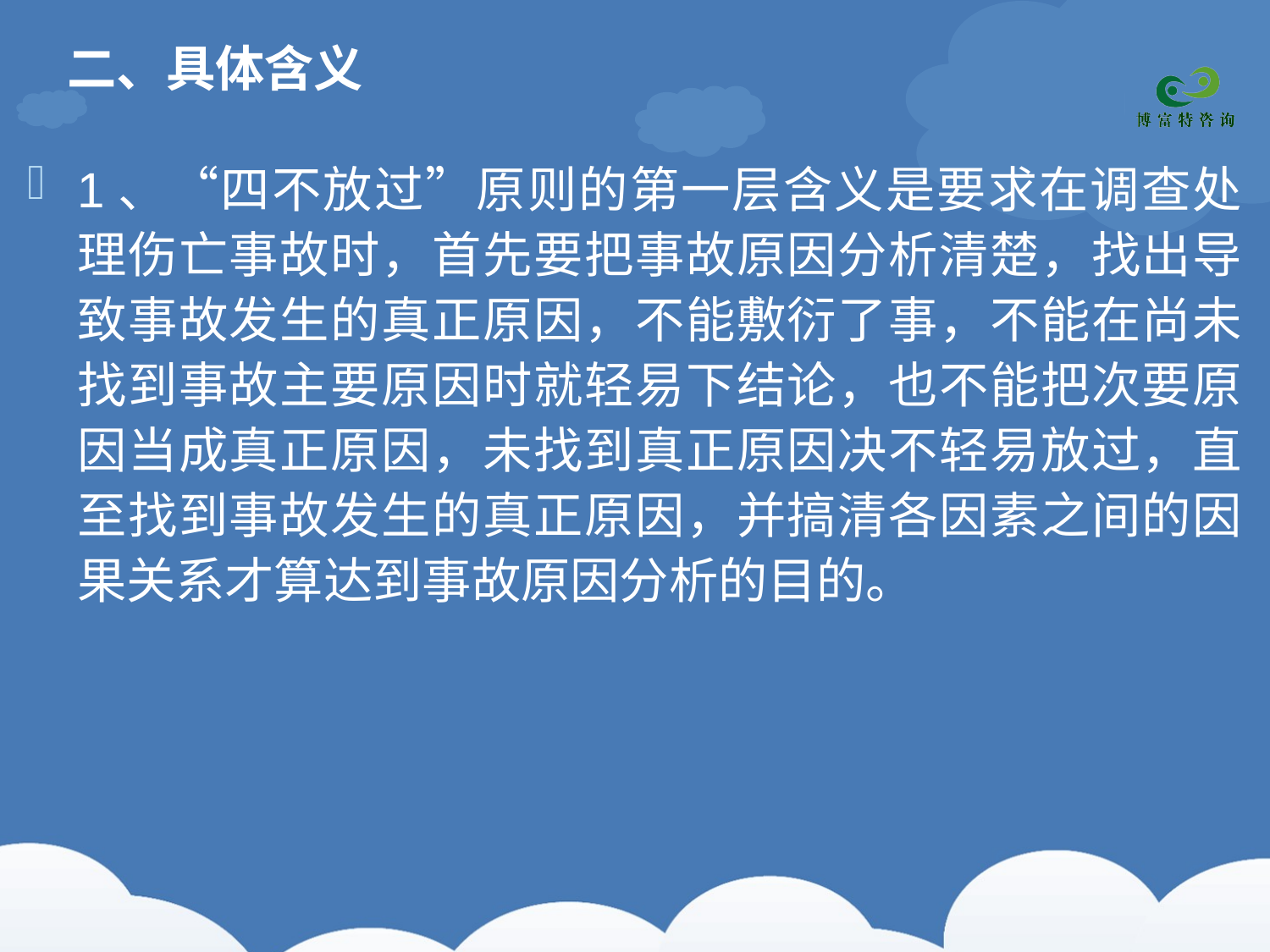

# 二、具体含义
1、“四不放过”原则的第一层含义是要求在调查处理伤亡事故时，首先要把事故原因分析清楚，找出导致事故发生的真正原因，不能敷衍了事，不能在尚未找到事故主要原因时就轻易下结论，也不能把次要原因当成真正原因，未找到真正原因决不轻易放过，直至找到事故发生的真正原因，并搞清各因素之间的因果关系才算达到事故原因分析的目的。